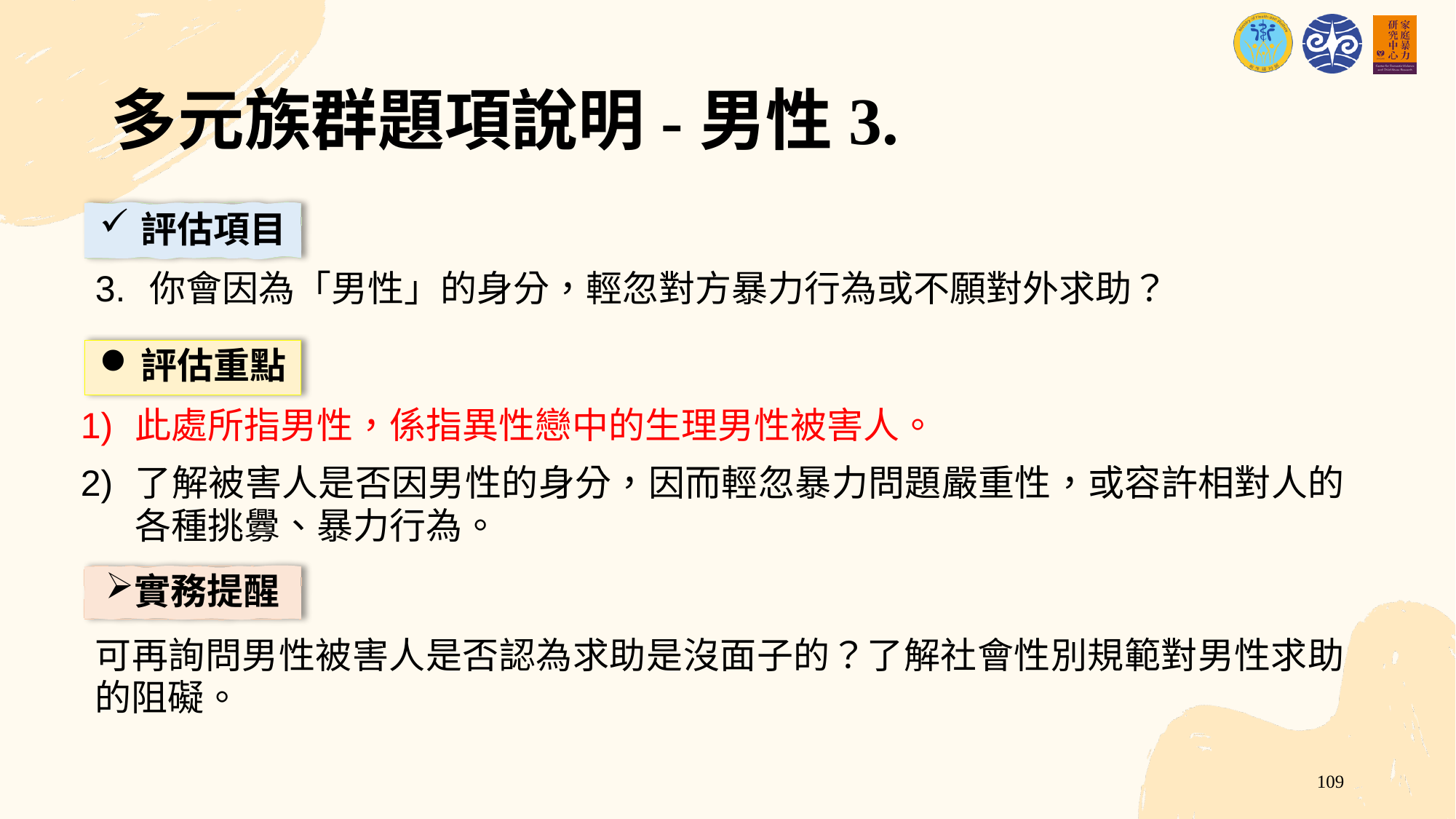

# 多元族群題項說明-男性3.
評估項目
你會因為「男性」的身分，輕忽對方暴力行為或不願對外求助？
評估重點
此處所指男性，係指異性戀中的生理男性被害人。
了解被害人是否因男性的身分，因而輕忽暴力問題嚴重性，或容許相對人的各種挑釁、暴力行為。
實務提醒
可再詢問男性被害人是否認為求助是沒面子的？了解社會性別規範對男性求助的阻礙。
109